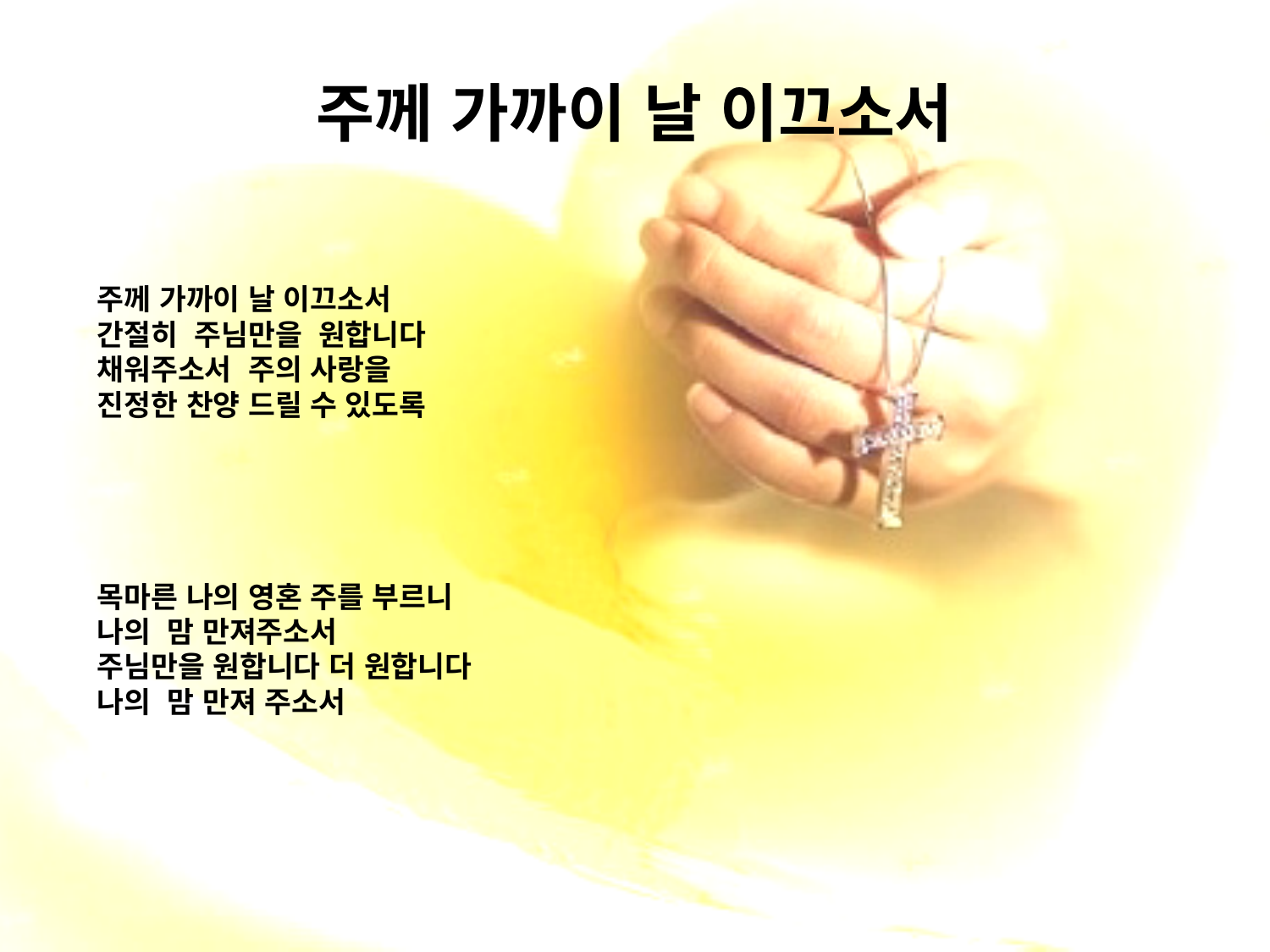

# 주께 가까이 날 이끄소서
주께 가까이 날 이끄소서
간절히  주님만을  원합니다
채워주소서  주의 사랑을
진정한 찬양 드릴 수 있도록

목마른 나의 영혼 주를 부르니
나의  맘 만져주소서
주님만을 원합니다 더 원합니다
나의  맘 만져 주소서